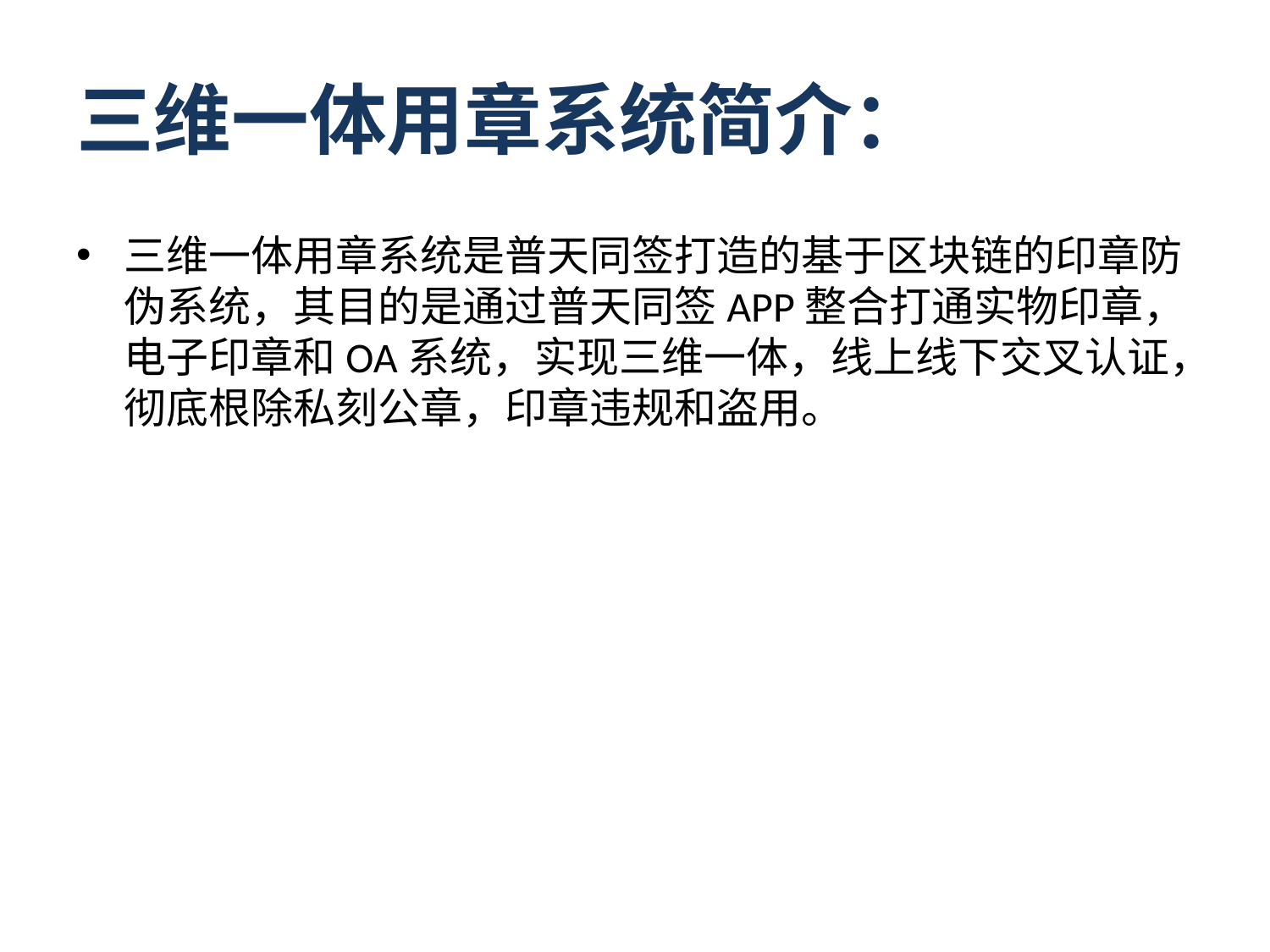

# 三维一体用章系统简介：
三维一体用章系统是普天同签打造的基于区块链的印章防伪系统，其目的是通过普天同签APP整合打通实物印章，电子印章和OA系统，实现三维一体，线上线下交叉认证，彻底根除私刻公章，印章违规和盗用。